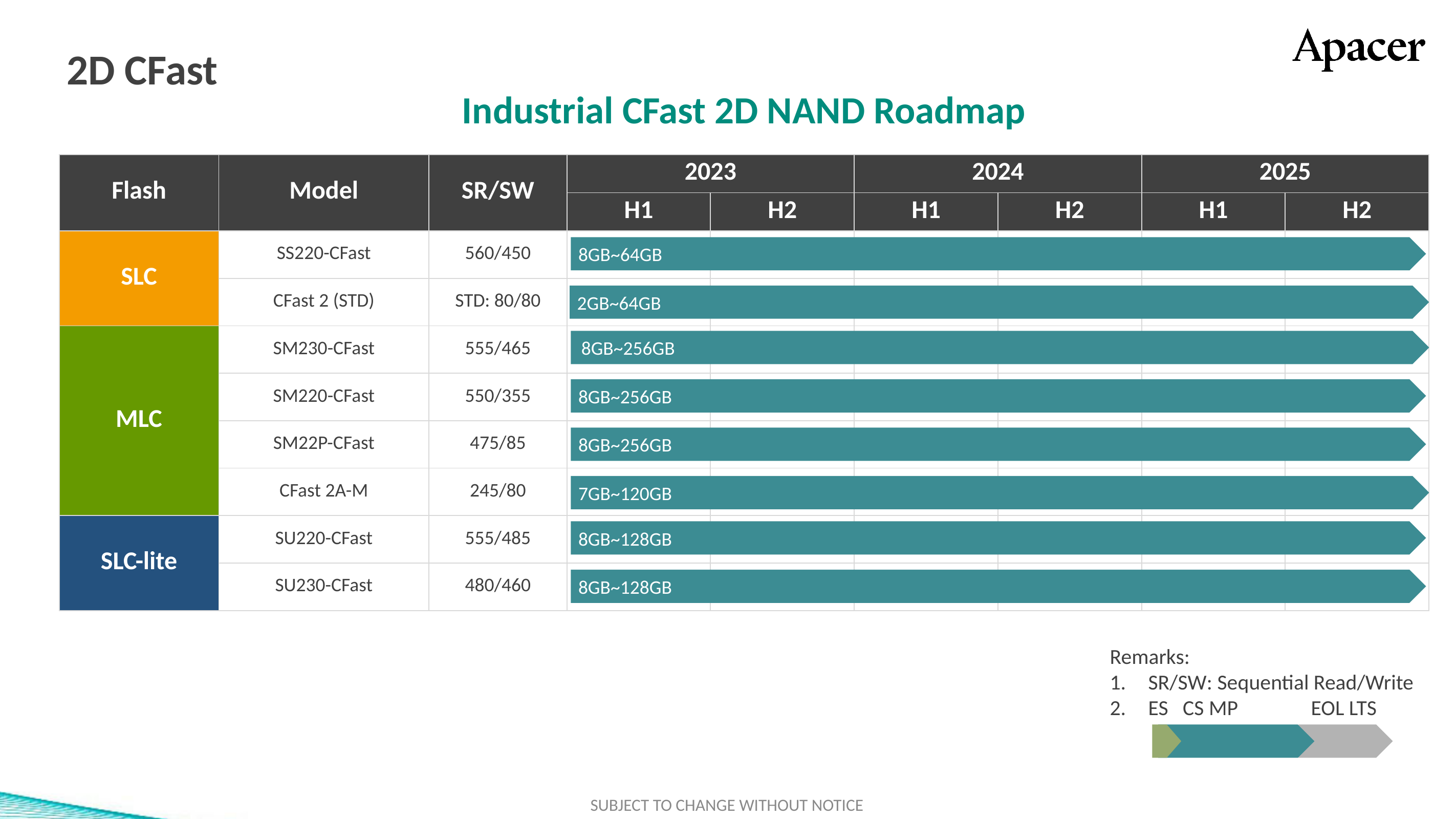

# 2D CFast
Industrial CFast 2D NAND Roadmap
| Flash | Model | SR/SW | 2023 |  | 2024 |  | 2025 |  |
| --- | --- | --- | --- | --- | --- | --- | --- | --- |
|  |  |  | H1 | H2 | H1 | H2 | H1 | H2 |
| SLC | SS220-CFast | 560/450 |  |  |  |  |  |  |
|  | CFast 2 (STD) | STD: 80/80 |  |  |  |  |  |  |
| MLC | SM230-CFast | 555/465 |  |  |  |  |  |  |
|  | SM220-CFast | 550/355 |  |  |  |  |  |  |
|  | SM22P-CFast | 475/85 |  |  |  |  |  |  |
|  | CFast 2A-M | 245/80 |  |  |  |  |  |  |
| SLC-lite | SU220-CFast | 555/485 |  |  |  |  |  |  |
|  | SU230-CFast | 480/460 |  |  |  |  |  |  |
標準色
附屬
配色
3D TLC
2D MLC
SLC-lite
SLC
類工

SLC-liteX

8GB~64GB
2GB~64GB
8GB~256GB
8GB~256GB
8GB~256GB
7GB~120GB
8GB~128GB
8GB~128GB
Remarks:
SR/SW: Sequential Read/Write
ES   CS MP               EOL LTS